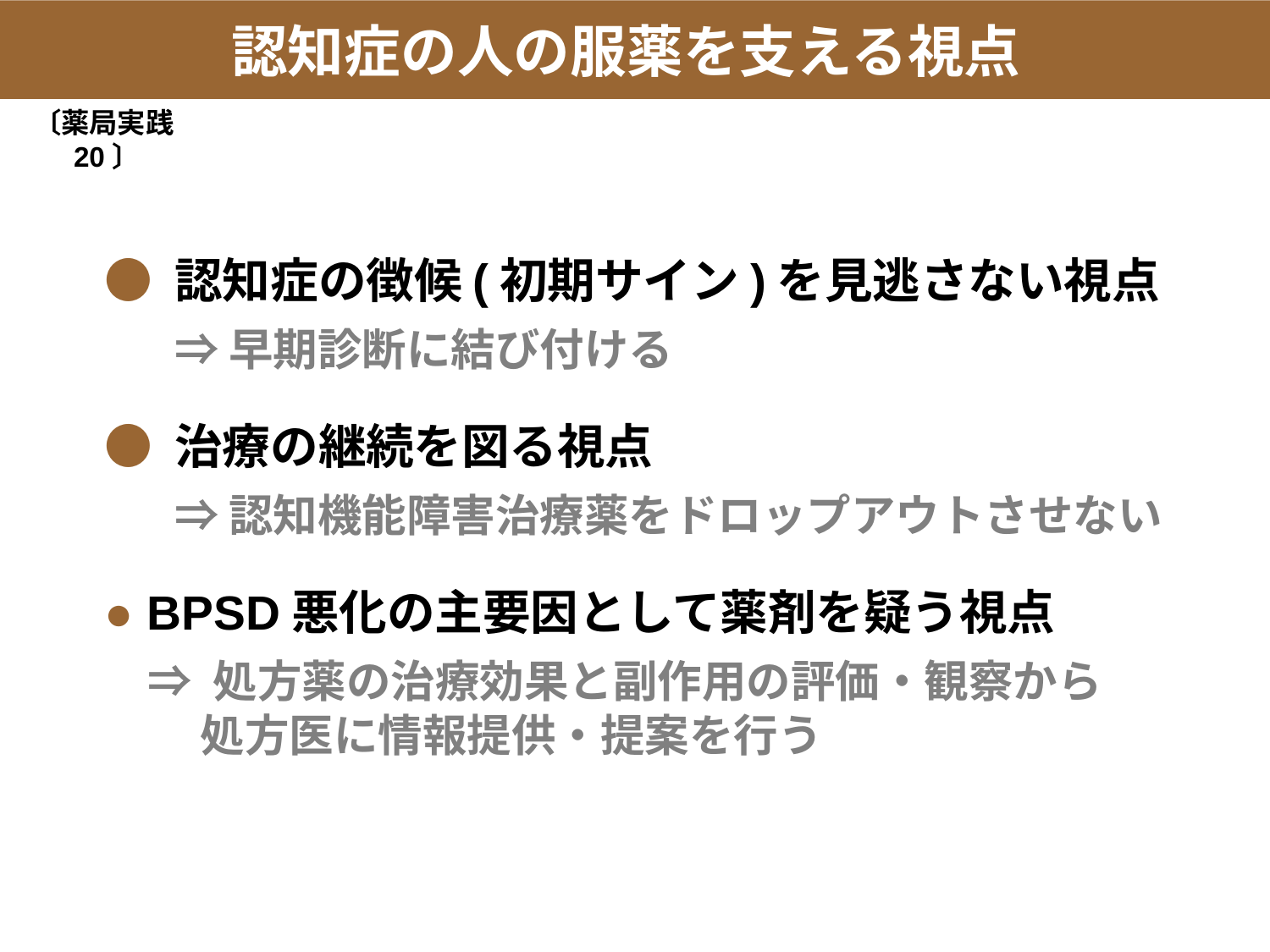

認知症の人の服薬を支える視点
〔薬局実践20〕
● 認知症の徴候(初期サイン)を見逃さない視点
　  ⇒ 早期診断に結び付ける
● 治療の継続を図る視点
　  ⇒ 認知機能障害治療薬をドロップアウトさせない
● BPSD悪化の主要因として薬剤を疑う視点
    ⇒ 処方薬の治療効果と副作用の評価・観察から
         処方医に情報提供・提案を行う